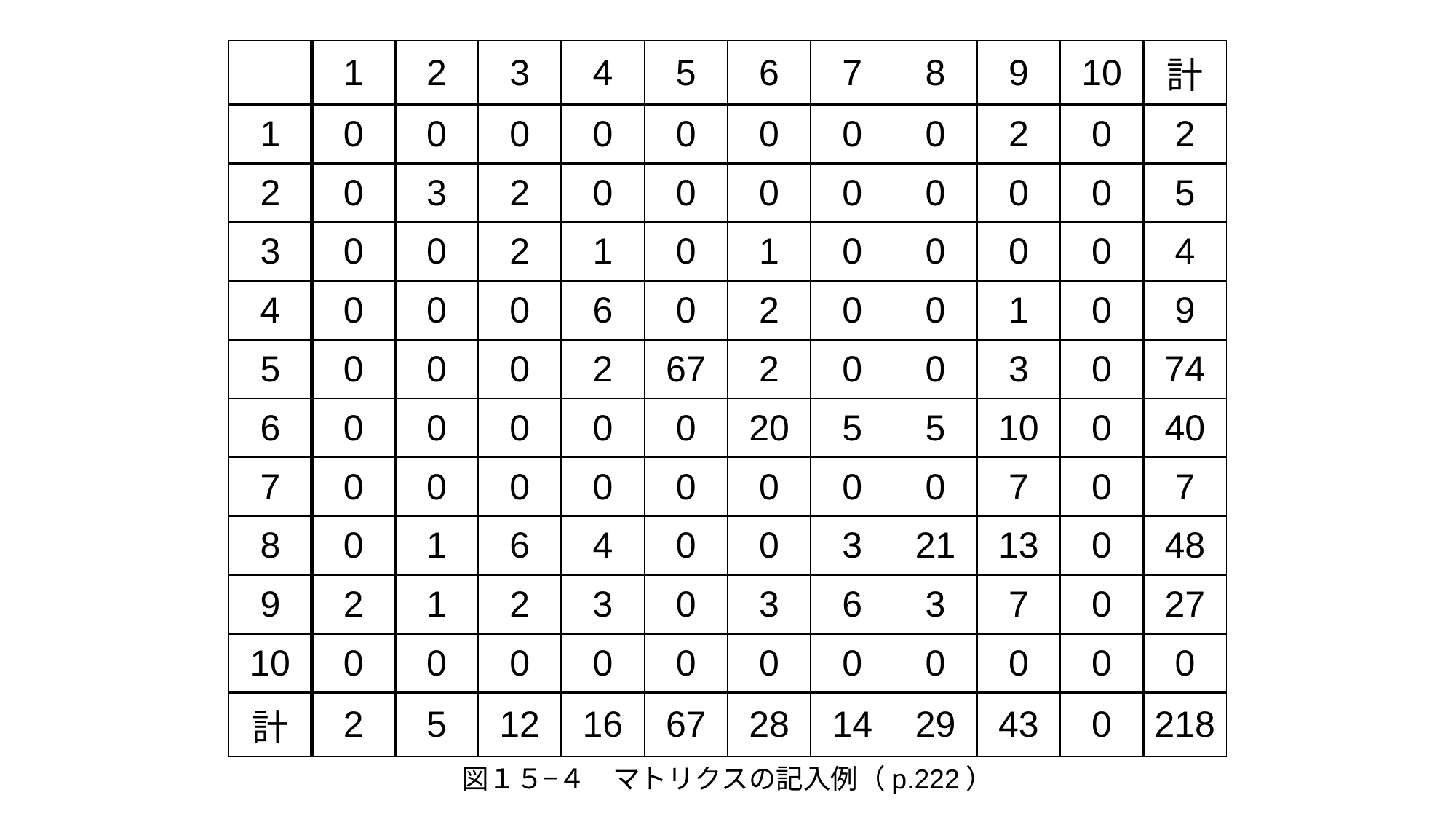

|  | 1 | 2 | 3 | 4 | 5 | 6 | 7 | 8 | 9 | 10 | 計 |
| --- | --- | --- | --- | --- | --- | --- | --- | --- | --- | --- | --- |
| 1 | 0 | 0 | 0 | 0 | 0 | 0 | 0 | 0 | 2 | 0 | 2 |
| 2 | 0 | 3 | 2 | 0 | 0 | 0 | 0 | 0 | 0 | 0 | 5 |
| 3 | 0 | 0 | 2 | 1 | 0 | 1 | 0 | 0 | 0 | 0 | 4 |
| 4 | 0 | 0 | 0 | 6 | 0 | 2 | 0 | 0 | 1 | 0 | 9 |
| 5 | 0 | 0 | 0 | 2 | 67 | 2 | 0 | 0 | 3 | 0 | 74 |
| 6 | 0 | 0 | 0 | 0 | 0 | 20 | 5 | 5 | 10 | 0 | 40 |
| 7 | 0 | 0 | 0 | 0 | 0 | 0 | 0 | 0 | 7 | 0 | 7 |
| 8 | 0 | 1 | 6 | 4 | 0 | 0 | 3 | 21 | 13 | 0 | 48 |
| 9 | 2 | 1 | 2 | 3 | 0 | 3 | 6 | 3 | 7 | 0 | 27 |
| 10 | 0 | 0 | 0 | 0 | 0 | 0 | 0 | 0 | 0 | 0 | 0 |
| 計 | 2 | 5 | 12 | 16 | 67 | 28 | 14 | 29 | 43 | 0 | 218 |
図１５−４　マトリクスの記入例（p.222）